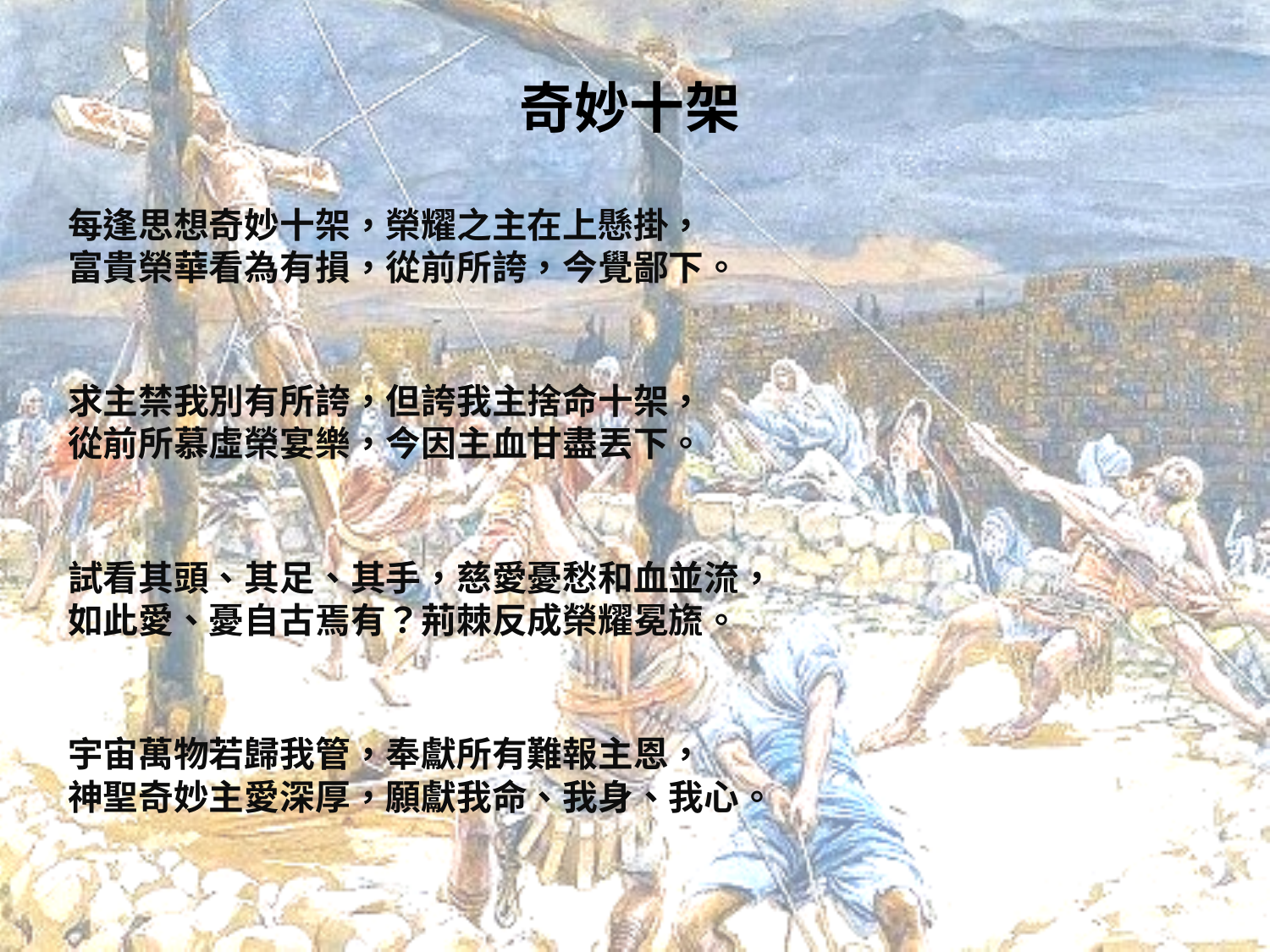

# 奇妙十架
每逢思想奇妙十架，榮耀之主在上懸掛，
富貴榮華看為有損，從前所誇，今覺鄙下。
求主禁我別有所誇，但誇我主捨命十架，
從前所慕虛榮宴樂，今因主血甘盡丟下。
試看其頭、其足、其手，慈愛憂愁和血並流，
如此愛、憂自古焉有？荊棘反成榮耀冕旒。
宇宙萬物若歸我管，奉獻所有難報主恩，
神聖奇妙主愛深厚，願獻我命、我身、我心。